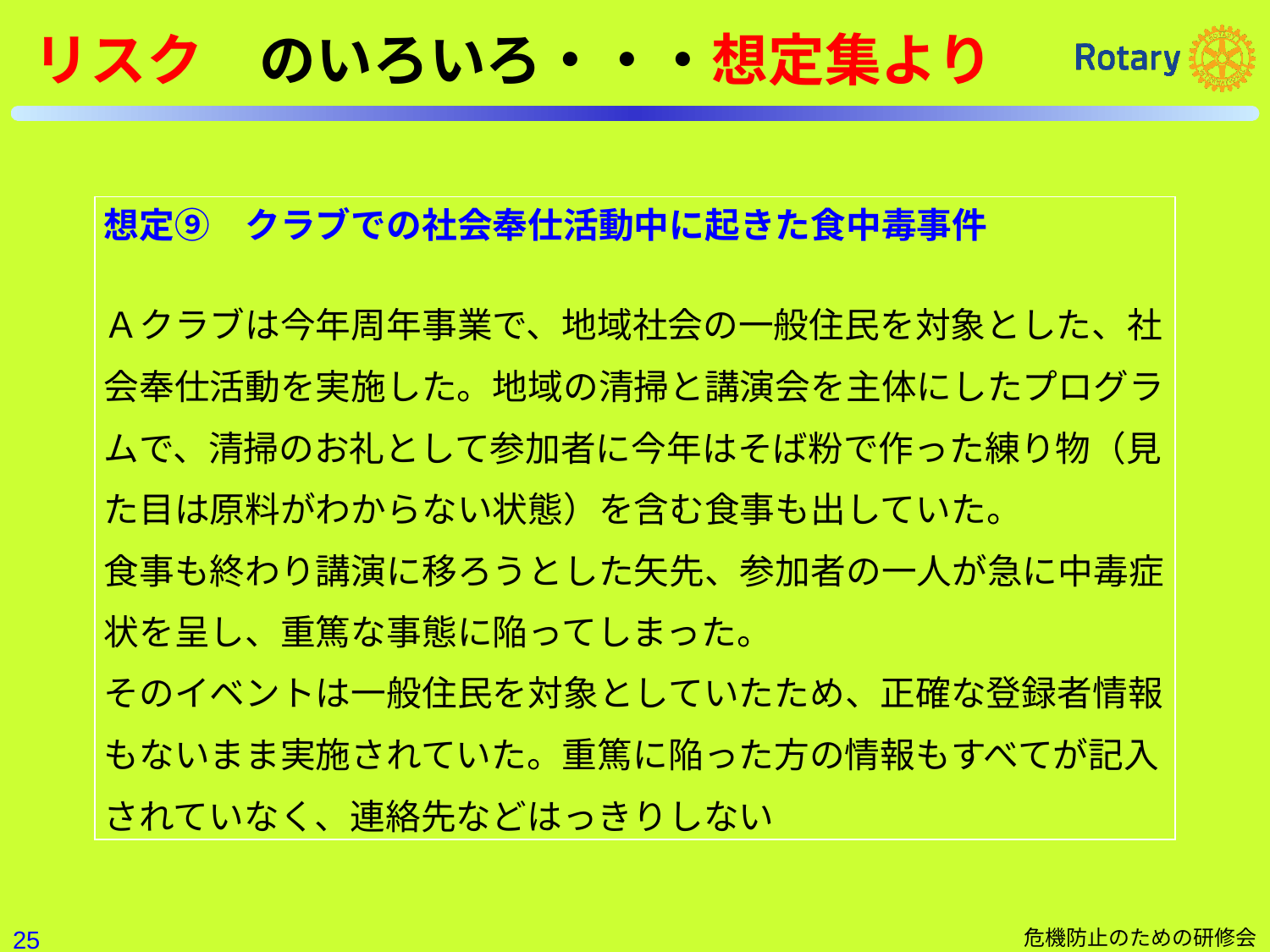

リスク　のいろいろ・・・想定集より
| 想定⑨　クラブでの社会奉仕活動中に起きた食中毒事件 Ａクラブは今年周年事業で、地域社会の一般住民を対象とした、社会奉仕活動を実施した。地域の清掃と講演会を主体にしたプログラムで、清掃のお礼として参加者に今年はそば粉で作った練り物（見た目は原料がわからない状態）を含む食事も出していた。 食事も終わり講演に移ろうとした矢先、参加者の一人が急に中毒症状を呈し、重篤な事態に陥ってしまった。 そのイベントは一般住民を対象としていたため、正確な登録者情報もないまま実施されていた。重篤に陥った方の情報もすべてが記入されていなく、連絡先などはっきりしない |
| --- |
25
危機防止のための研修会